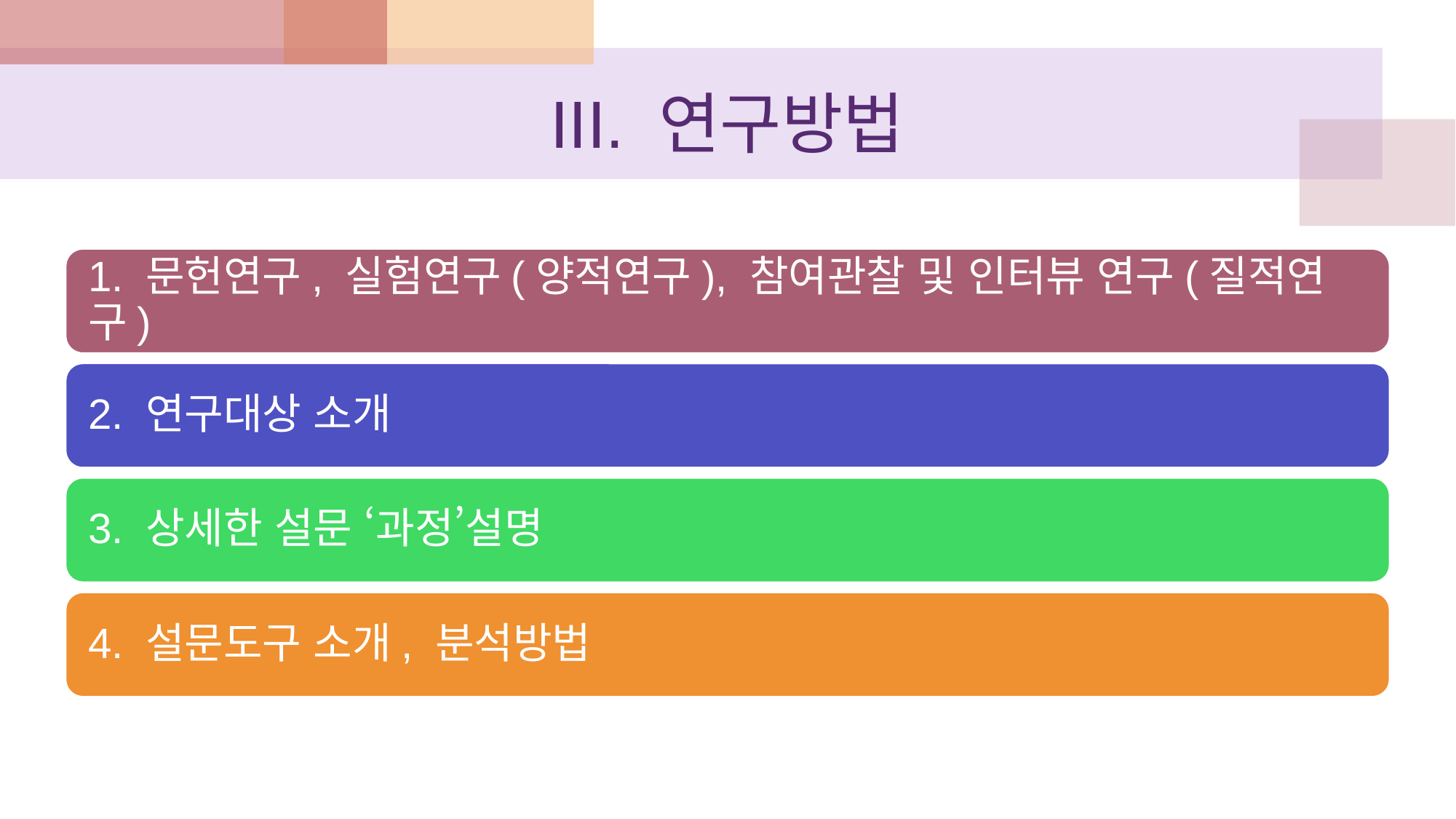

# III. 연구방법
1. 문헌연구, 실험연구(양적연구), 참여관찰 및 인터뷰 연구(질적연구)
2. 연구대상 소개
3. 상세한 설문 ‘과정’설명
4. 설문도구 소개, 분석방법